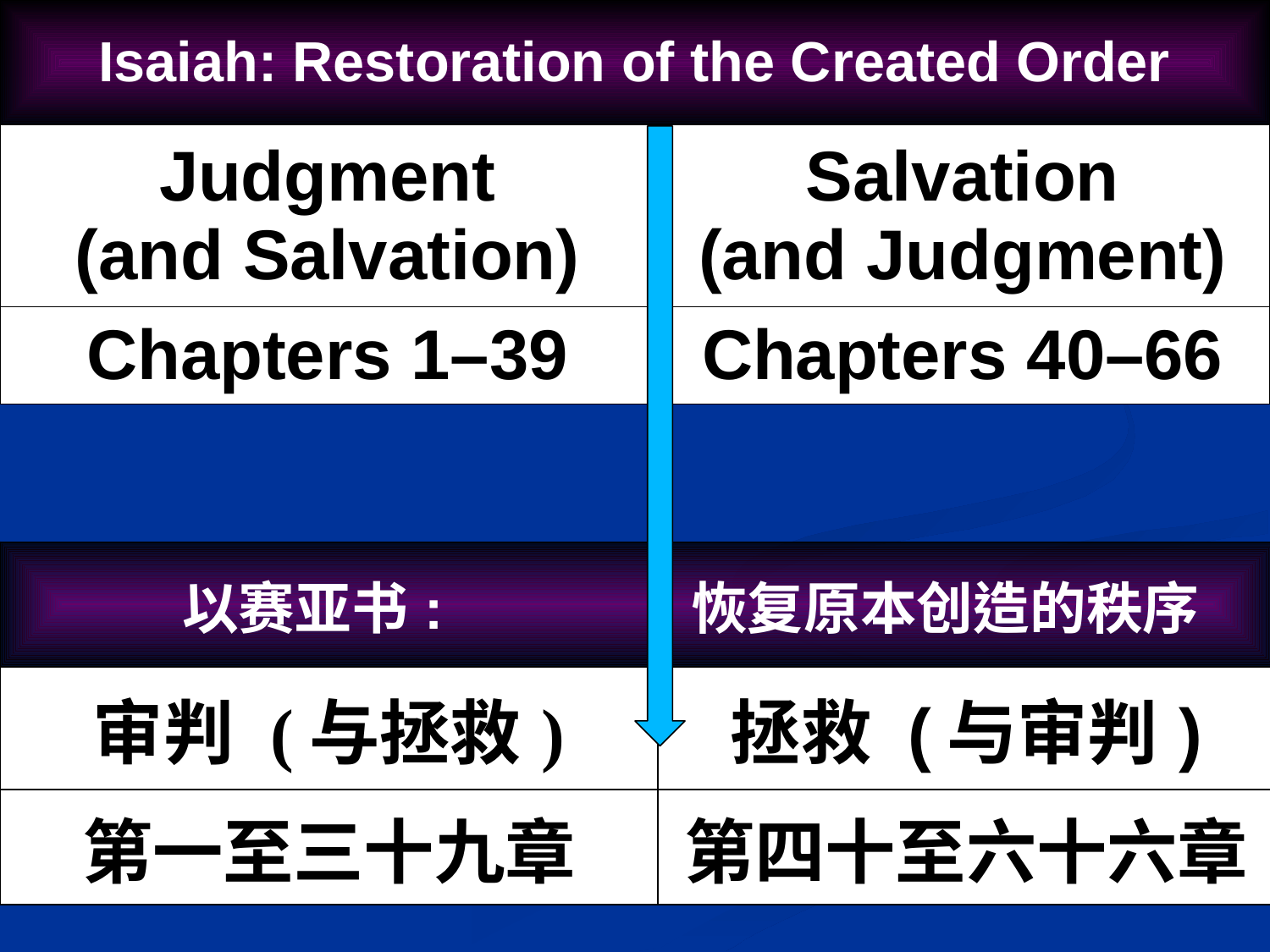

| Isaiah: Restoration of the Created Order |  |
| --- | --- |
| Judgment (and Salvation) | Salvation (and Judgment) |
| Chapters 1–39 | Chapters 40–66 |

| 以赛亚书: 恢复原本创造的秩序 |  |
| --- | --- |
| 审判 (与拯救) | 拯救 (与审判) |
| 第一至三十九章 | 第四十至六十六章 |